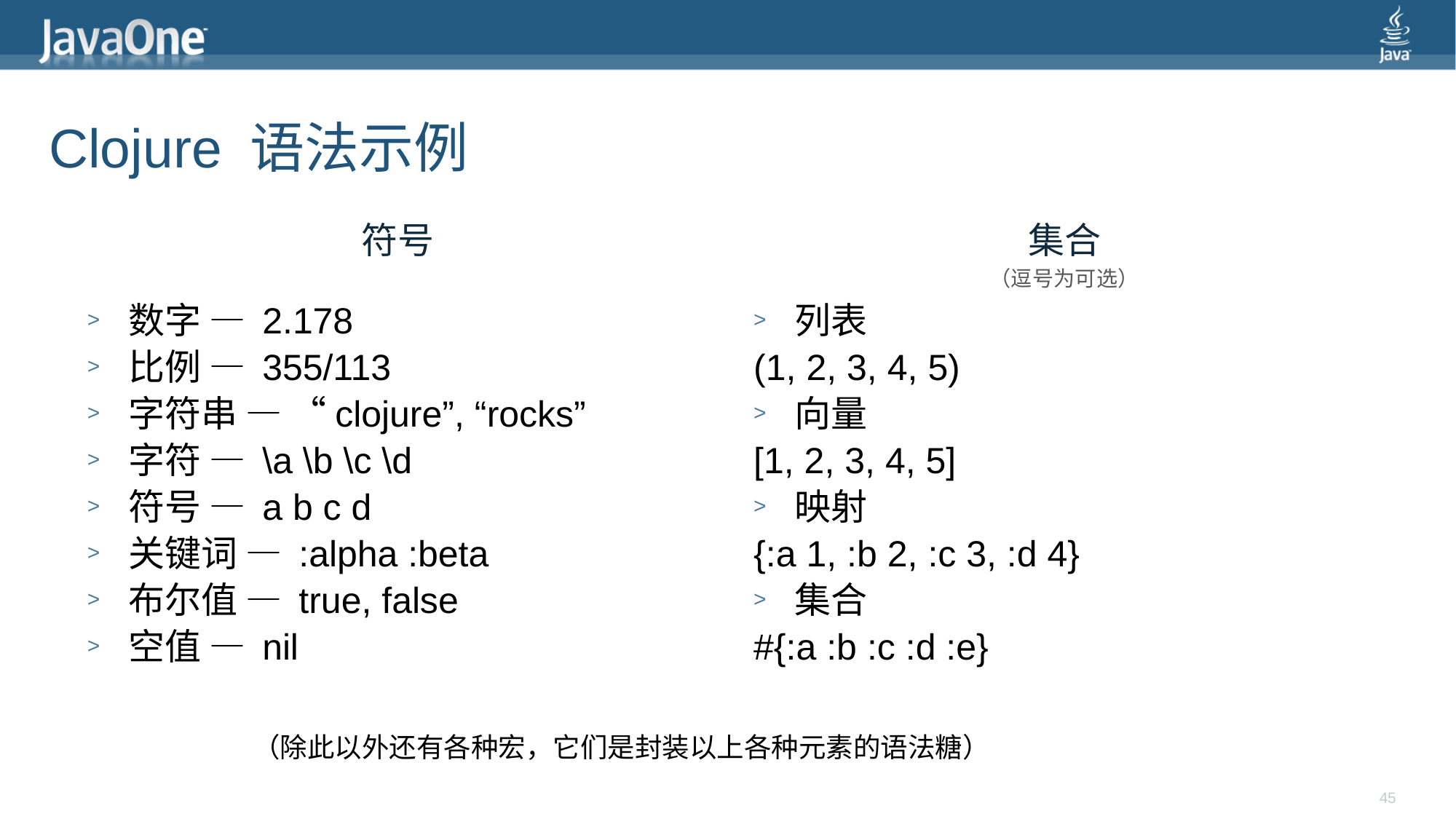

# Clojure 语法示例
符号

集合
（逗号为可选）
数字 — 2.178
比例 — 355/113
字符串 — “clojure”, “rocks”
字符 — \a \b \c \d
符号 — a b c d
关键词 — :alpha :beta
布尔值 — true, false
空值 — nil
列表
(1, 2, 3, 4, 5)
向量
[1, 2, 3, 4, 5]
映射
{:a 1, :b 2, :c 3, :d 4}
集合
#{:a :b :c :d :e}
（除此以外还有各种宏，它们是封装以上各种元素的语法糖）
45